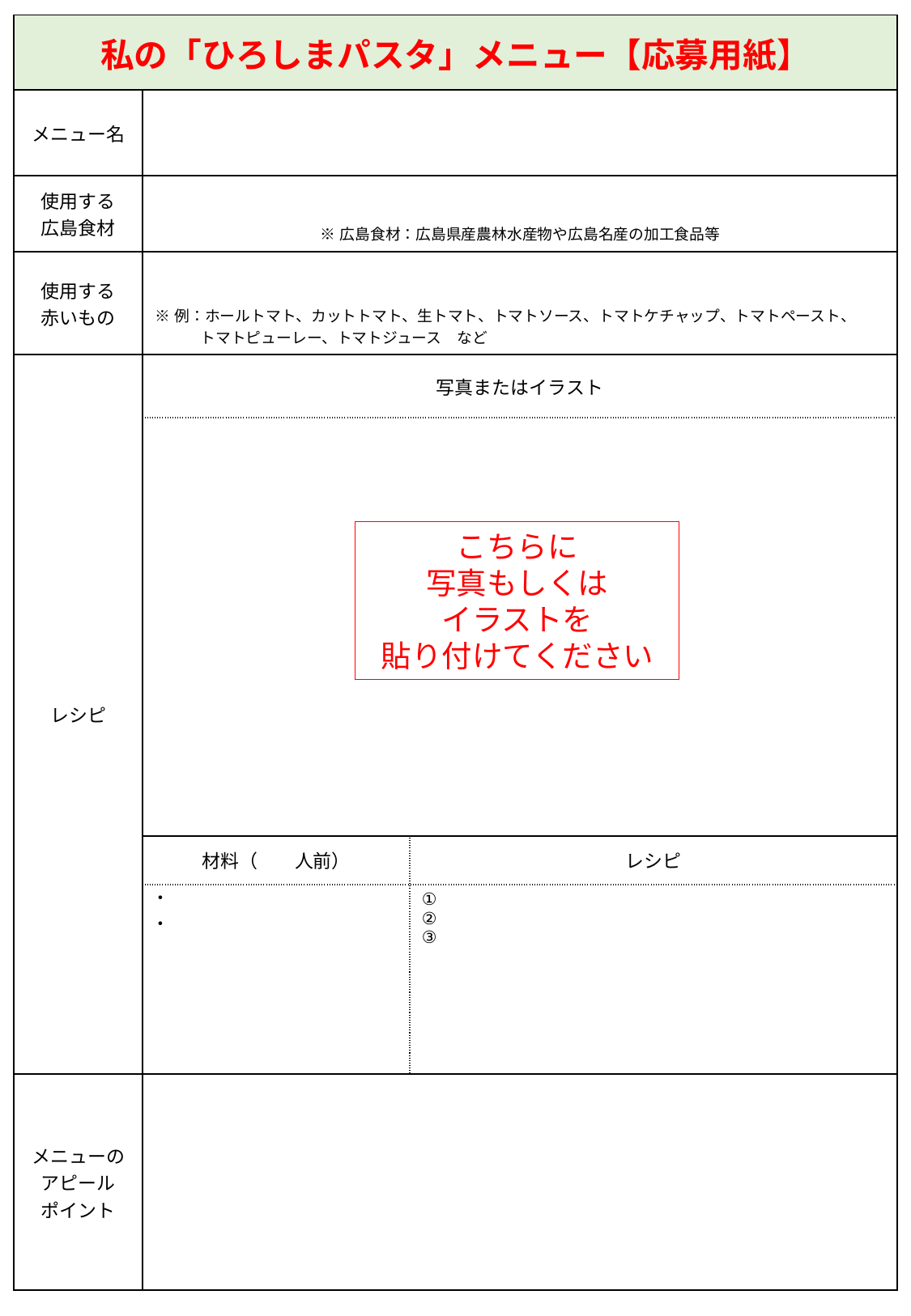

| 私の「ひろしまパスタ」メニュー【応募用紙】 |  |  |
| --- | --- | --- |
| メニュー名 |  |  |
| 使用する 広島食材 | ※広島食材：広島県産農林水産物や広島名産の加工食品等 |  |
| 使用する 赤いもの | ※例：ホールトマト、カットトマト、生トマト、トマトソース、トマトケチャップ、トマトペースト、 　　　トマトピューレー、トマトジュース　など |  |
| レシピ | 写真またはイラスト |  |
|  |  |  |
|  | 材料（　　人前） | レシピ |
|  | ・ ・ | ① ② ③ |
| メニューの アピール ポイント |  |  |
こちらに
写真もしくは
イラストを
貼り付けてください